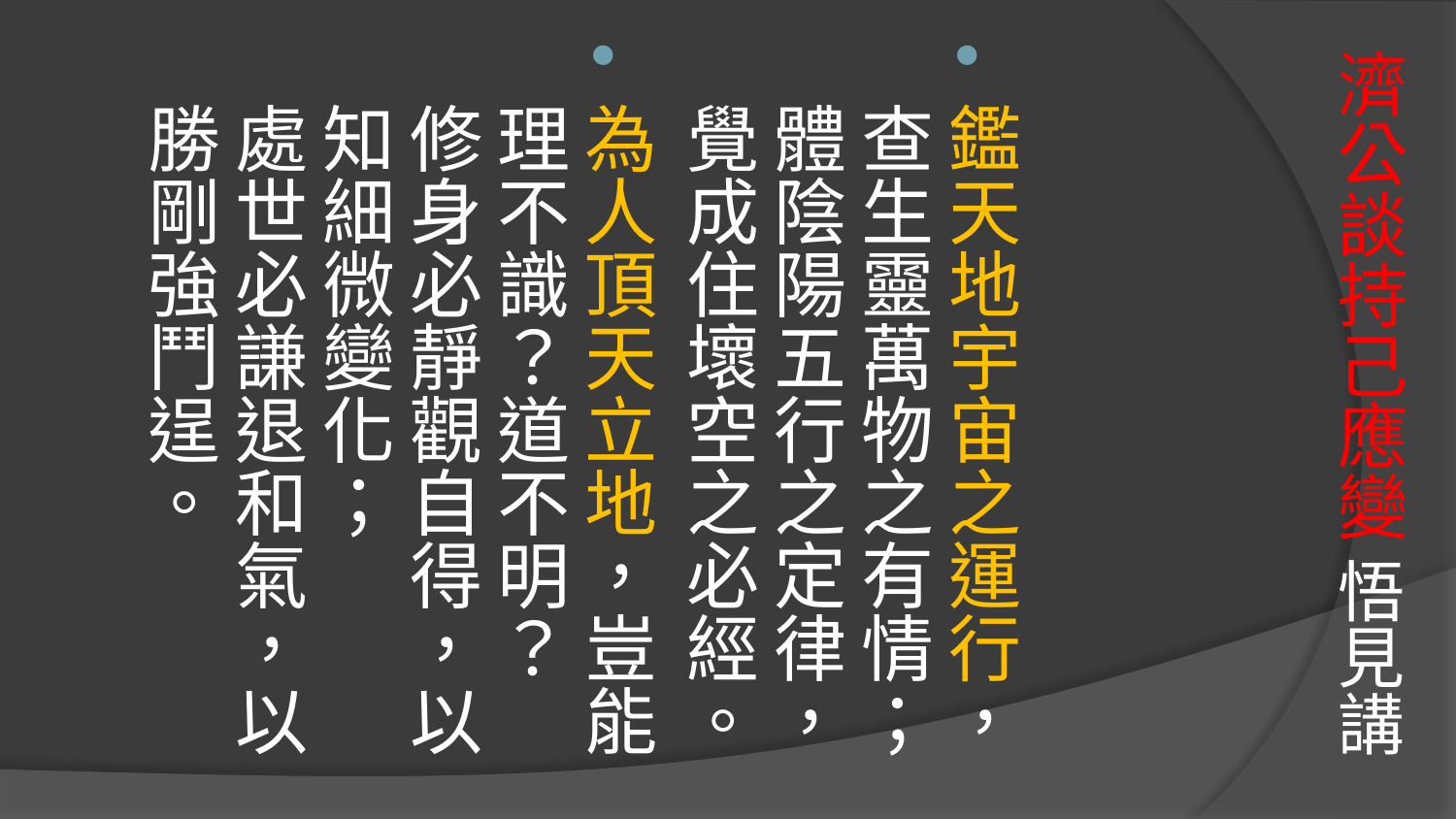

# 濟公談持己應變 悟見講
鑑天地宇宙之運行，查生靈萬物之有情；
體陰陽五行之定律，覺成住壞空之必經。
為人頂天立地，豈能理不識？道不明？
修身必靜觀自得，以知細微變化；
處世必謙退和氣，以勝剛強鬥逞。